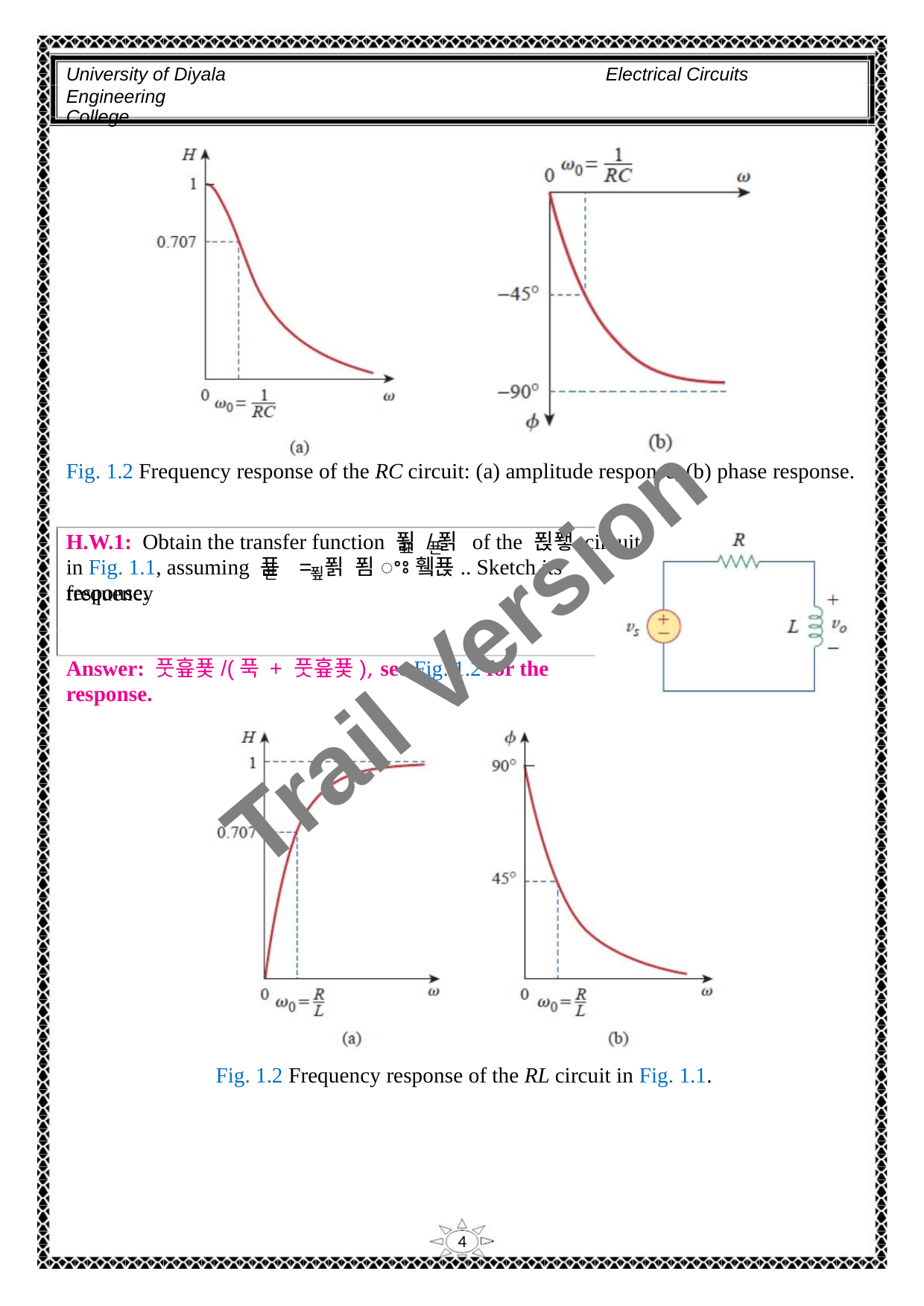

University of Diyala
Engineering College
Electrical Circuits
Fig. 1.2 Frequency response of the RC circuit: (a) amplitude response, (b) phase response.
H.W.1: Obtain the transfer function 푉 /푉 of the 푅퐿 circuit
표
푠
in Fig. 1.1, assuming 푣 = 푉 푐ꢀꢁ휔푡.. Sketch its frequency
푠
푚
response.
Trail Version
Trail Version
Trail Version
Trail Version
Trail Version
Trail Version
Trail Version
Trail Version
Trail Version
Trail Version
Trail Version
Trail Version
Trail Version
Answer: 풋흎푳/(푹 + 풋흎푳), see Fig. 1.2 for the response.
Fig. 1.2 Frequency response of the RL circuit in Fig. 1.1.
4